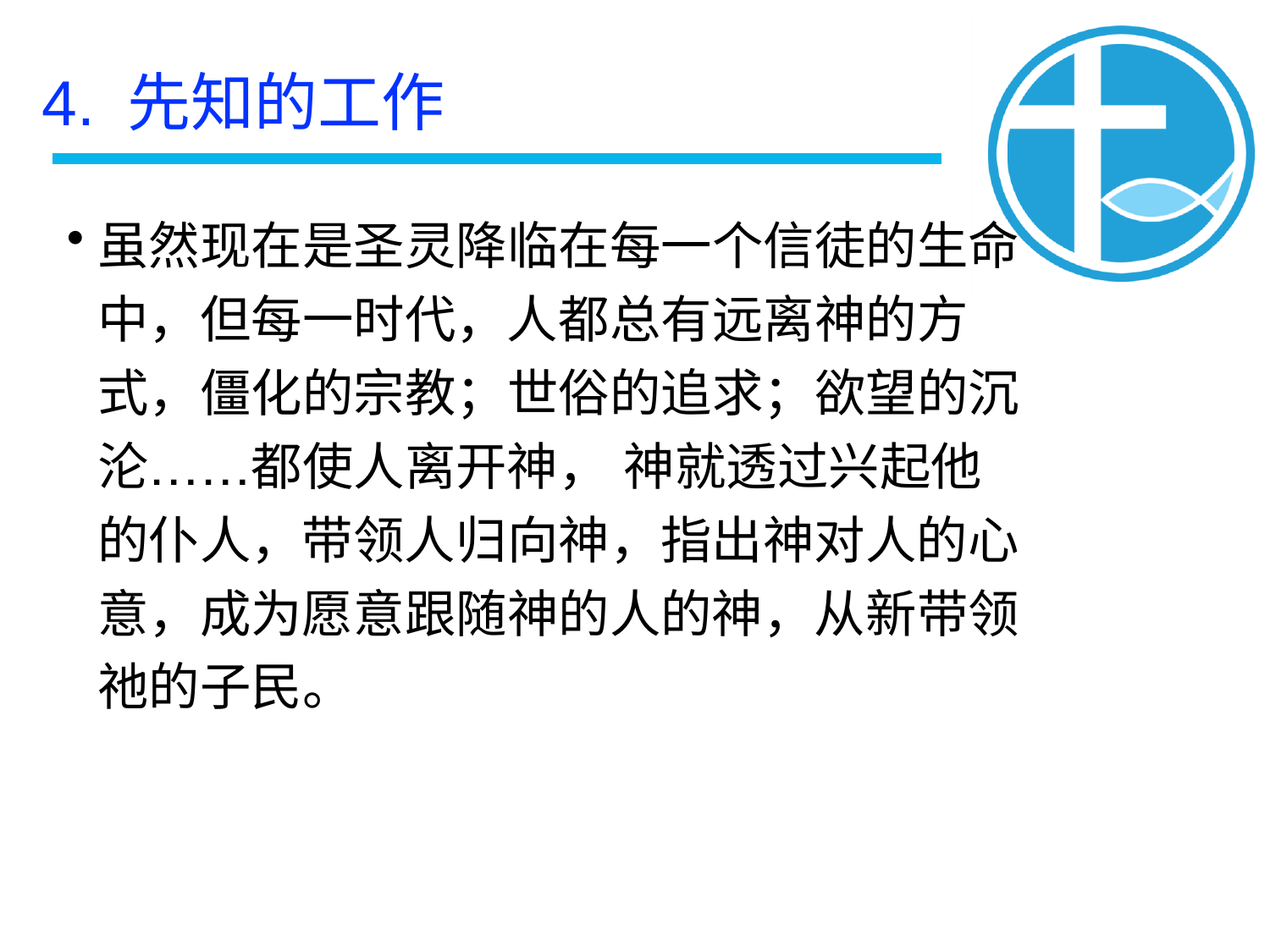

4. 先知的工作
虽然现在是圣灵降临在每一个信徒的生命中，但每一时代，人都总有远离神的方式，僵化的宗教；世俗的追求；欲望的沉沦……都使人离开神， 神就透过兴起他的仆人，带领人归向神，指出神对人的心意，成为愿意跟随神的人的神，从新带领祂的子民。